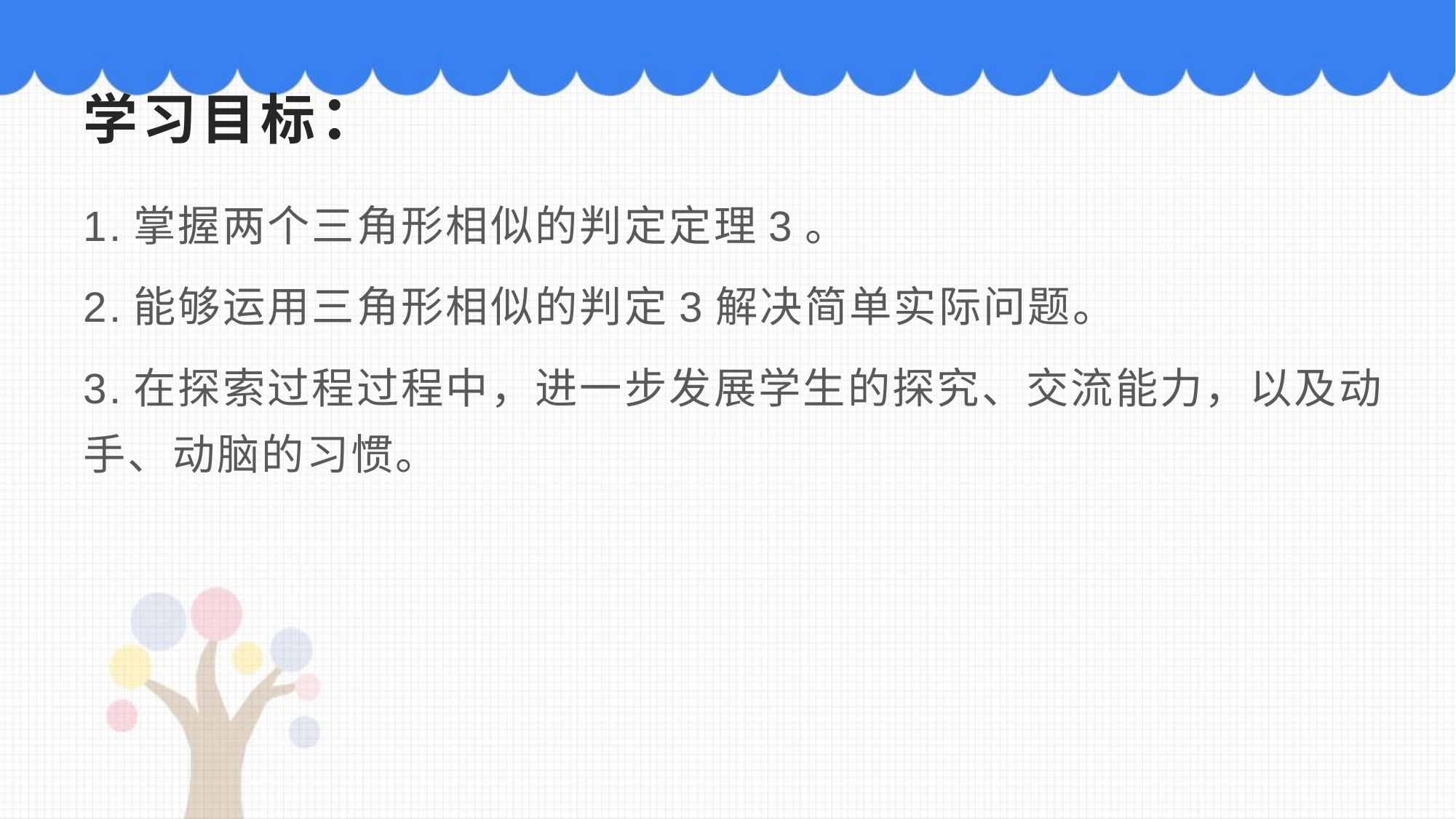

# 学习目标：
1.掌握两个三角形相似的判定定理3。
2.能够运用三角形相似的判定3解决简单实际问题。
3.在探索过程过程中，进一步发展学生的探究、交流能力，以及动手、动脑的习惯。